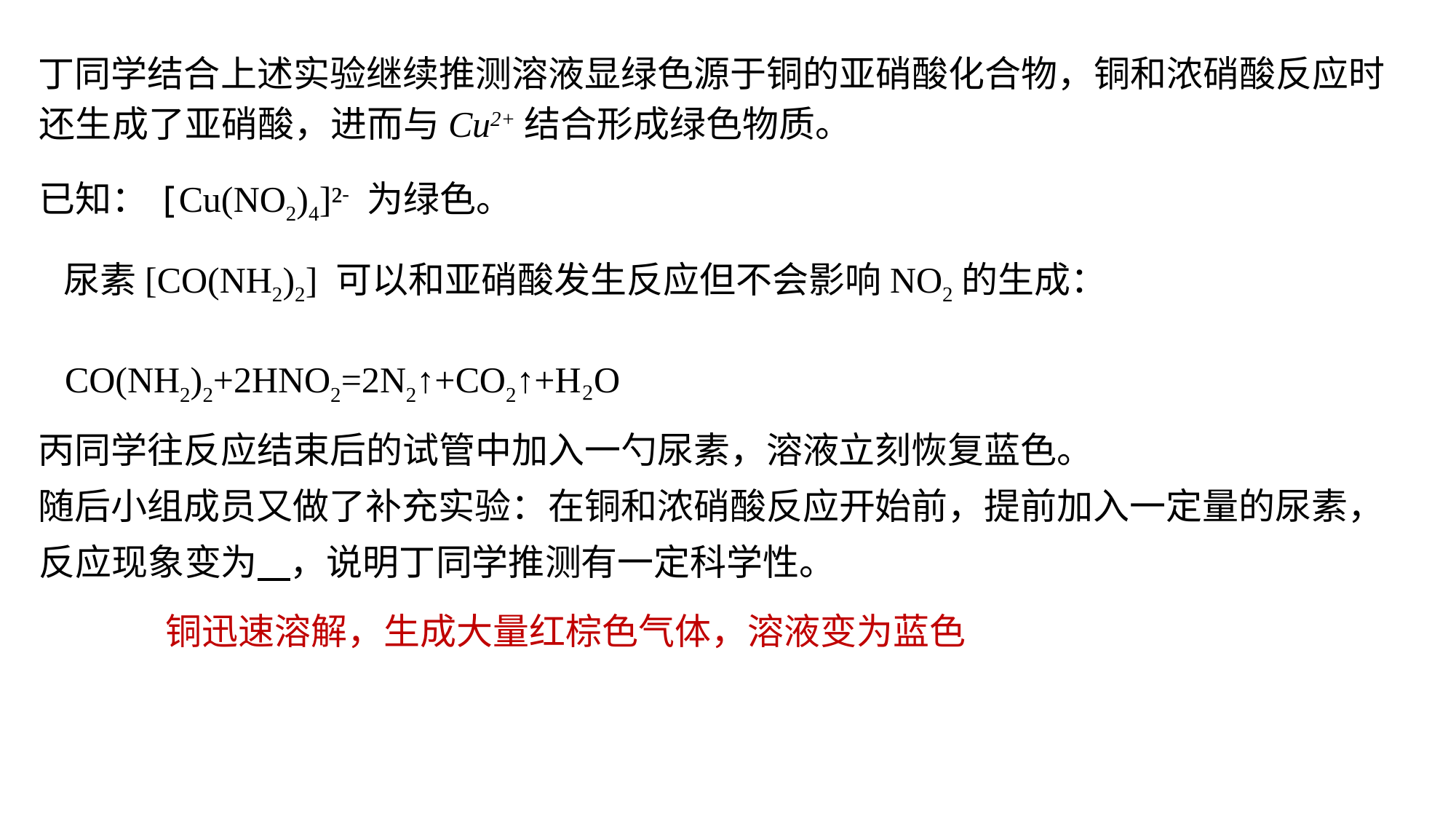

丁同学结合上述实验继续推测溶液显绿色源于铜的亚硝酸化合物，铜和浓硝酸反应时还生成了亚硝酸，进而与Cu2+结合形成绿色物质。
已知：[Cu(NO2)4]²- 为绿色。
尿素[CO(NH2)2] 可以和亚硝酸发生反应但不会影响NO2的生成：
CO(NH2)2+2HNO2=2N2↑+CO2↑+H₂O
丙同学往反应结束后的试管中加入一勺尿素，溶液立刻恢复蓝色。
随后小组成员又做了补充实验：在铜和浓硝酸反应开始前，提前加入一定量的尿素，反应现象变为    ，说明丁同学推测有一定科学性。
铜迅速溶解，生成大量红棕色气体，溶液变为蓝色